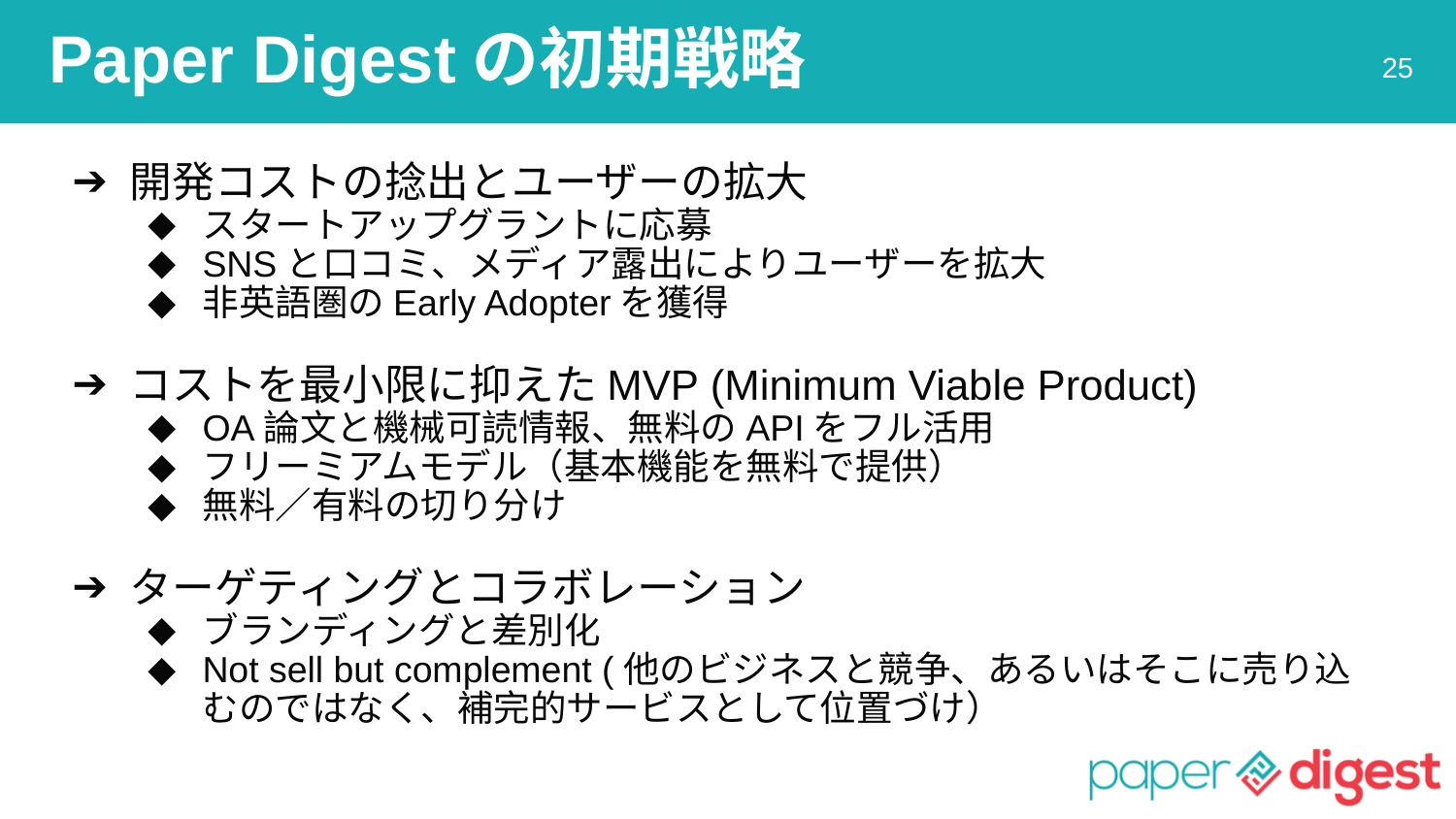

# Paper Digestの初期戦略
25
開発コストの捻出とユーザーの拡大
スタートアップグラントに応募
SNSと口コミ、メディア露出によりユーザーを拡大
非英語圏のEarly Adopterを獲得
コストを最小限に抑えたMVP (Minimum Viable Product)
OA論文と機械可読情報、無料のAPIをフル活用
フリーミアムモデル（基本機能を無料で提供）
無料／有料の切り分け
ターゲティングとコラボレーション
ブランディングと差別化
Not sell but complement (他のビジネスと競争、あるいはそこに売り込むのではなく、補完的サービスとして位置づけ）